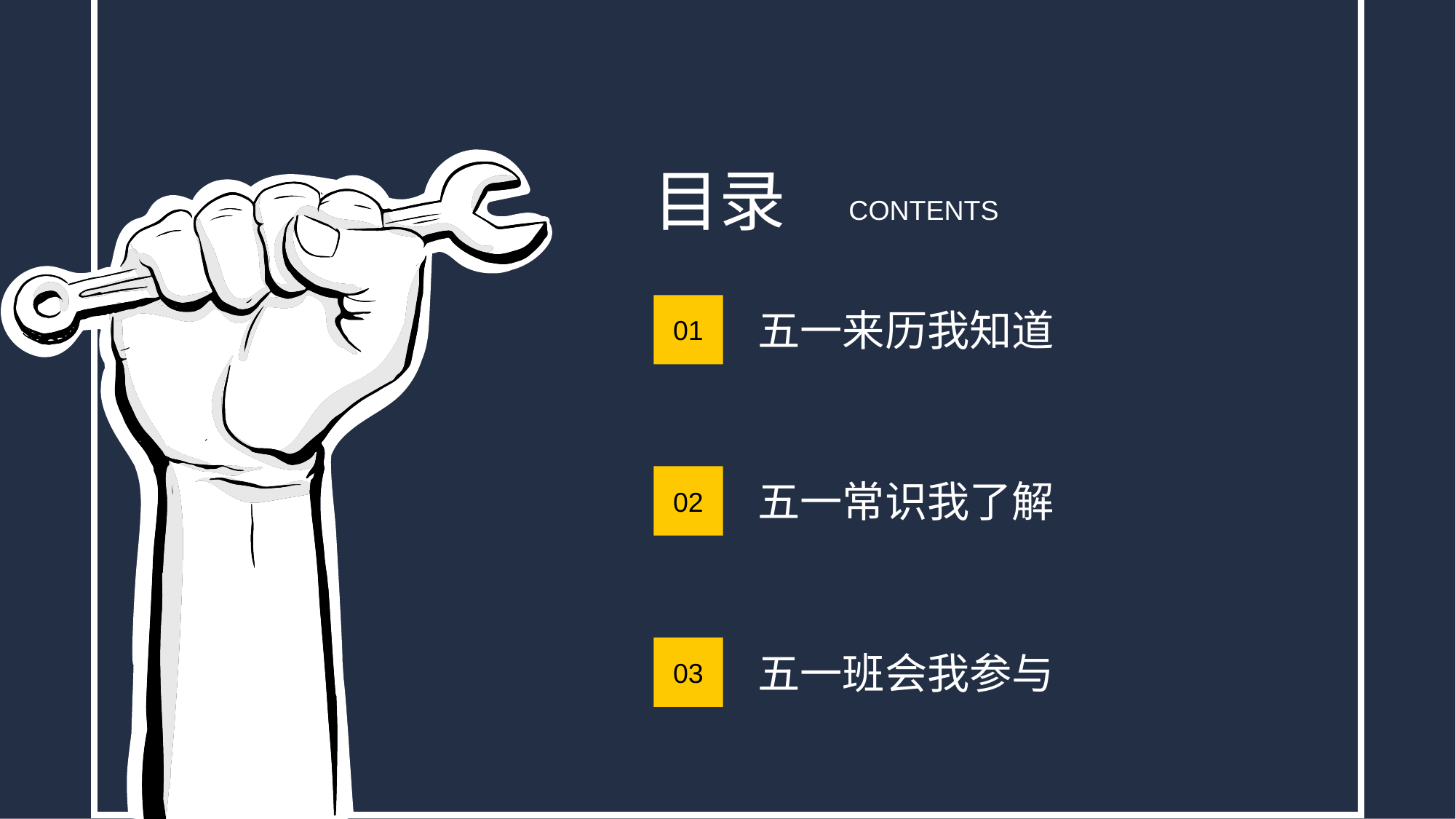

目录
CONTENTS
01
五一来历我知道
02
五一常识我了解
03
五一班会我参与